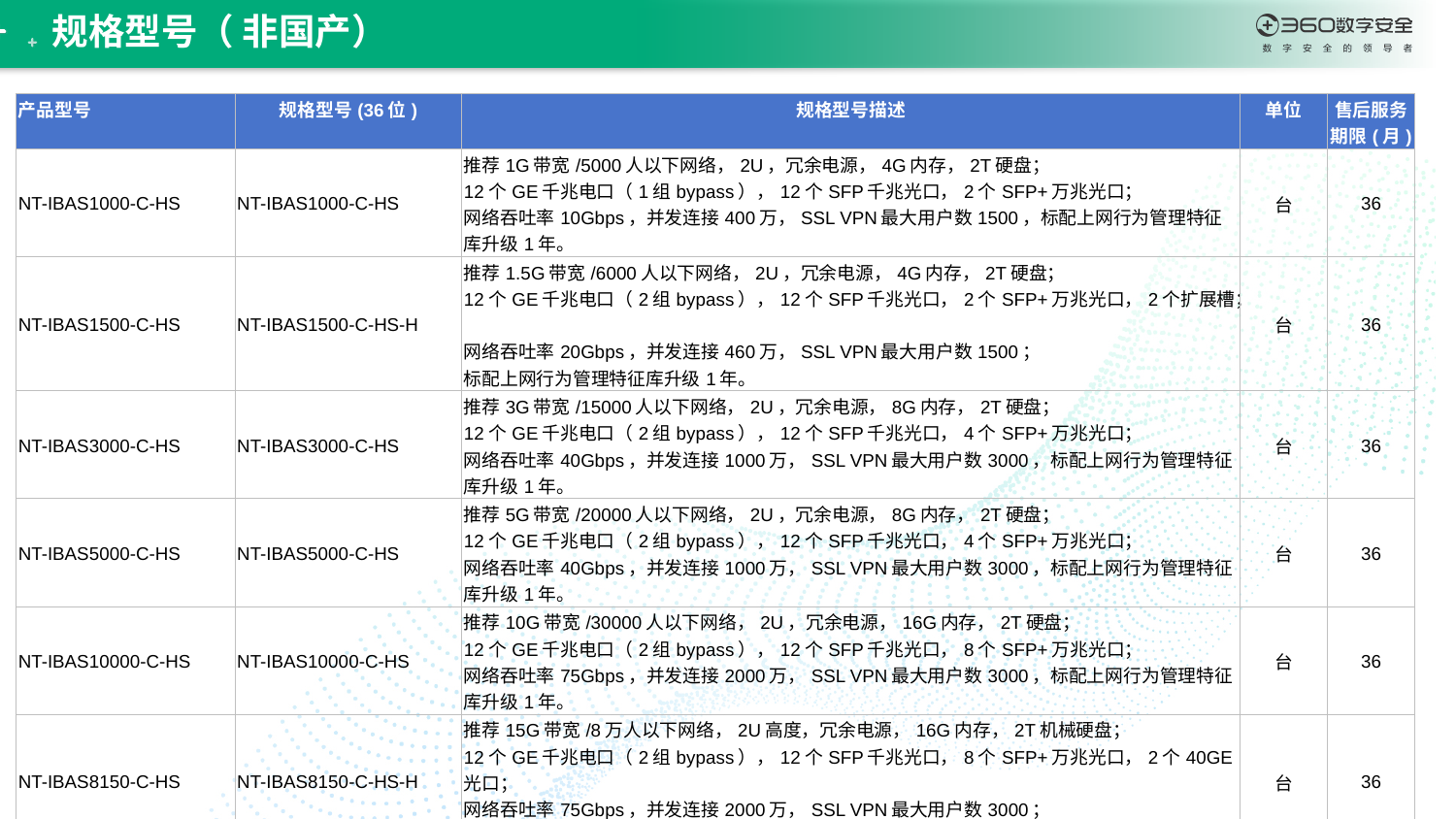

规格型号（ 非国产）
| 产品型号 | 规格型号(36位) | 规格型号描述 | 单位 | 售后服务期限(月) |
| --- | --- | --- | --- | --- |
| NT-IBAS1000-C-HS | NT-IBAS1000-C-HS | 推荐1G带宽/5000人以下网络，2U，冗余电源，4G内存，2T硬盘； 12个GE千兆电口（1组bypass），12个SFP千兆光口，2个SFP+万兆光口； 网络吞吐率10Gbps，并发连接400万，SSL VPN最大用户数1500，标配上网行为管理特征库升级1年。 | 台 | 36 |
| NT-IBAS1500-C-HS | NT-IBAS1500-C-HS-H | 推荐1.5G带宽/6000人以下网络，2U，冗余电源，4G内存，2T硬盘； 12个GE千兆电口（2组bypass），12个SFP千兆光口，2个SFP+万兆光口，2个扩展槽； 网络吞吐率20Gbps，并发连接460万，SSL VPN最大用户数1500； 标配上网行为管理特征库升级1年。 | 台 | 36 |
| NT-IBAS3000-C-HS | NT-IBAS3000-C-HS | 推荐3G带宽/15000人以下网络，2U，冗余电源，8G内存，2T硬盘； 12个GE千兆电口（2组bypass），12个SFP千兆光口，4个SFP+万兆光口； 网络吞吐率40Gbps，并发连接1000万，SSL VPN最大用户数3000，标配上网行为管理特征库升级1年。 | 台 | 36 |
| NT-IBAS5000-C-HS | NT-IBAS5000-C-HS | 推荐5G带宽/20000人以下网络，2U，冗余电源，8G内存，2T硬盘； 12个GE千兆电口（2组bypass），12个SFP千兆光口，4个SFP+万兆光口； 网络吞吐率40Gbps，并发连接1000万，SSL VPN最大用户数3000，标配上网行为管理特征库升级1年。 | 台 | 36 |
| NT-IBAS10000-C-HS | NT-IBAS10000-C-HS | 推荐10G带宽/30000人以下网络，2U，冗余电源，16G内存，2T硬盘； 12个GE千兆电口（2组bypass），12个SFP千兆光口，8个SFP+万兆光口； 网络吞吐率75Gbps，并发连接2000万，SSL VPN最大用户数3000，标配上网行为管理特征库升级1年。 | 台 | 36 |
| NT-IBAS8150-C-HS | NT-IBAS8150-C-HS-H | 推荐15G带宽/8万人以下网络，2U高度，冗余电源，16G内存，2T机械硬盘； 12个GE千兆电口（2组bypass），12个SFP千兆光口，8个SFP+万兆光口，2个40GE光口； 网络吞吐率75Gbps，并发连接2000万，SSL VPN最大用户数3000； 标配上网行为管理特征库升级1年。 | 台 | 36 |
| NT-IBAS8300-C-HS | NT-IBAS8300-C-HS-H | 推荐30G带宽/20万人以下网络，2U，冗余电源，96G内存，2T机械硬盘； 8个GE千兆电口（2组bypass），8个SFP+万兆光口，6个扩展槽； 网络吞吐率145Gbps，并发连接1亿，SSL VPN最大用户数3000； 标配上网行为管理特征库升级1年。 | 台 | 36 |